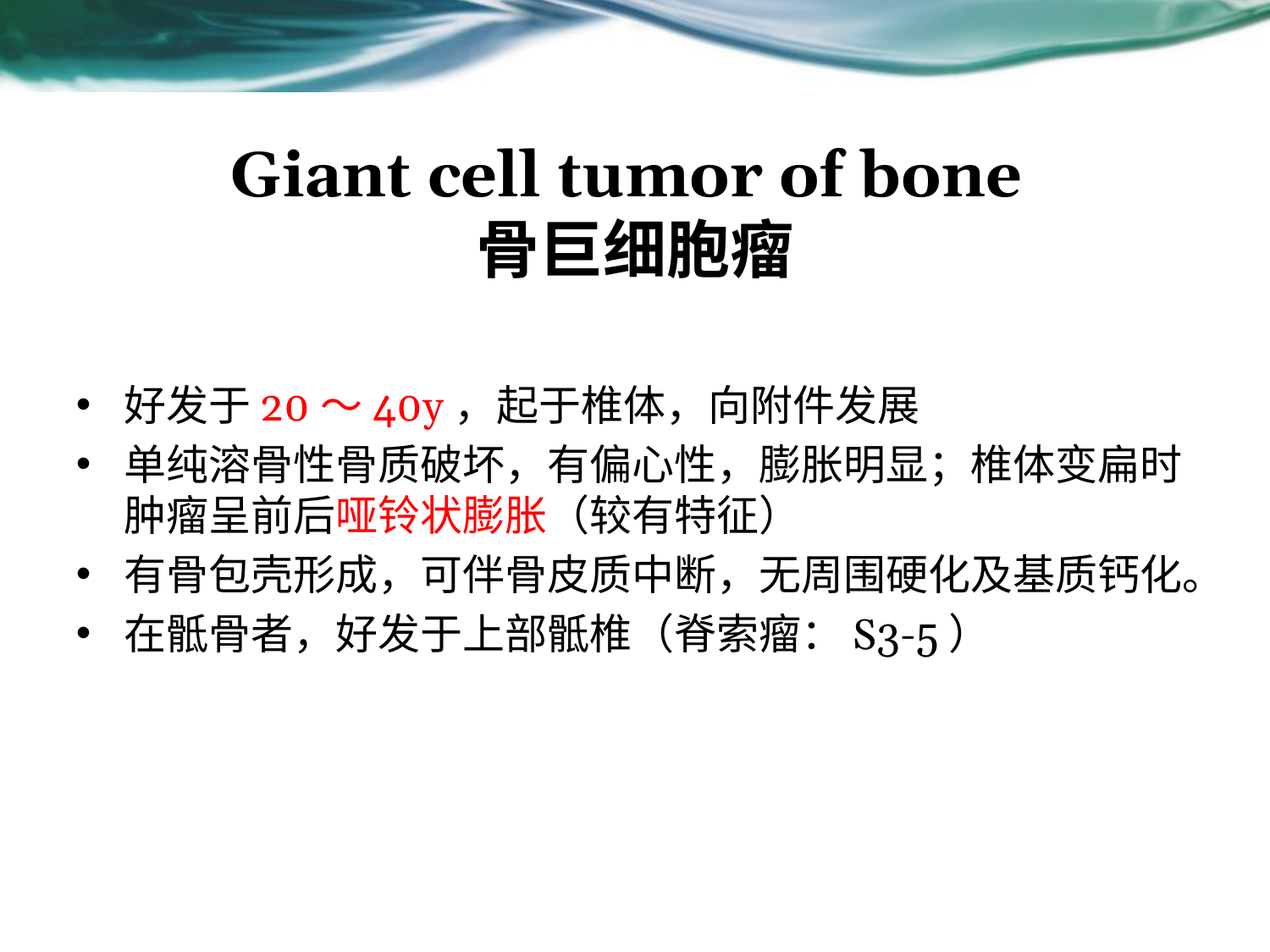

# Giant cell tumor of bone 骨巨细胞瘤

好发于20～40y，起于椎体，向附件发展
单纯溶骨性骨质破坏，有偏心性，膨胀明显；椎体变扁时肿瘤呈前后哑铃状膨胀（较有特征）
有骨包壳形成，可伴骨皮质中断，无周围硬化及基质钙化。
在骶骨者，好发于上部骶椎（脊索瘤：S3-5）